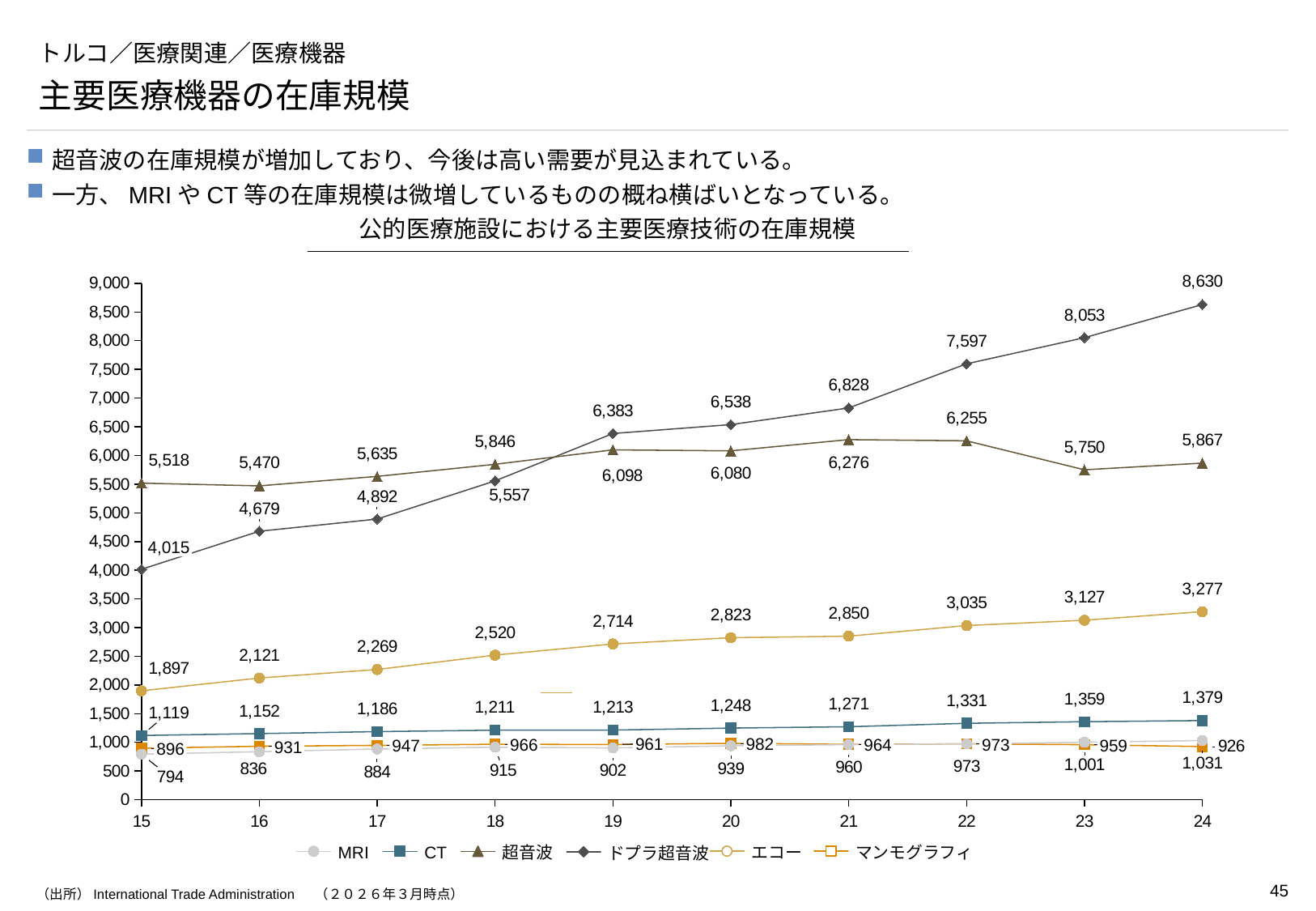

# トルコ／医療関連／医療機器
主要医療機器の在庫規模
超音波の在庫規模が増加しており、今後は高い需要が見込まれている。
一方、MRIやCT等の在庫規模は微増しているものの概ね横ばいとなっている。
公的医療施設における主要医療技術の在庫規模

### Chart

| Category |  |  |  |  |  |  |
|---|---|---|---|---|---|---|
4,015
982
961
973
966
964
959
947
931
896
エコー
マンモグラフィ
MRI
CT
超音波
ドプラ超音波

（出所）International Trade Administration　 （２０２６年３月時点）